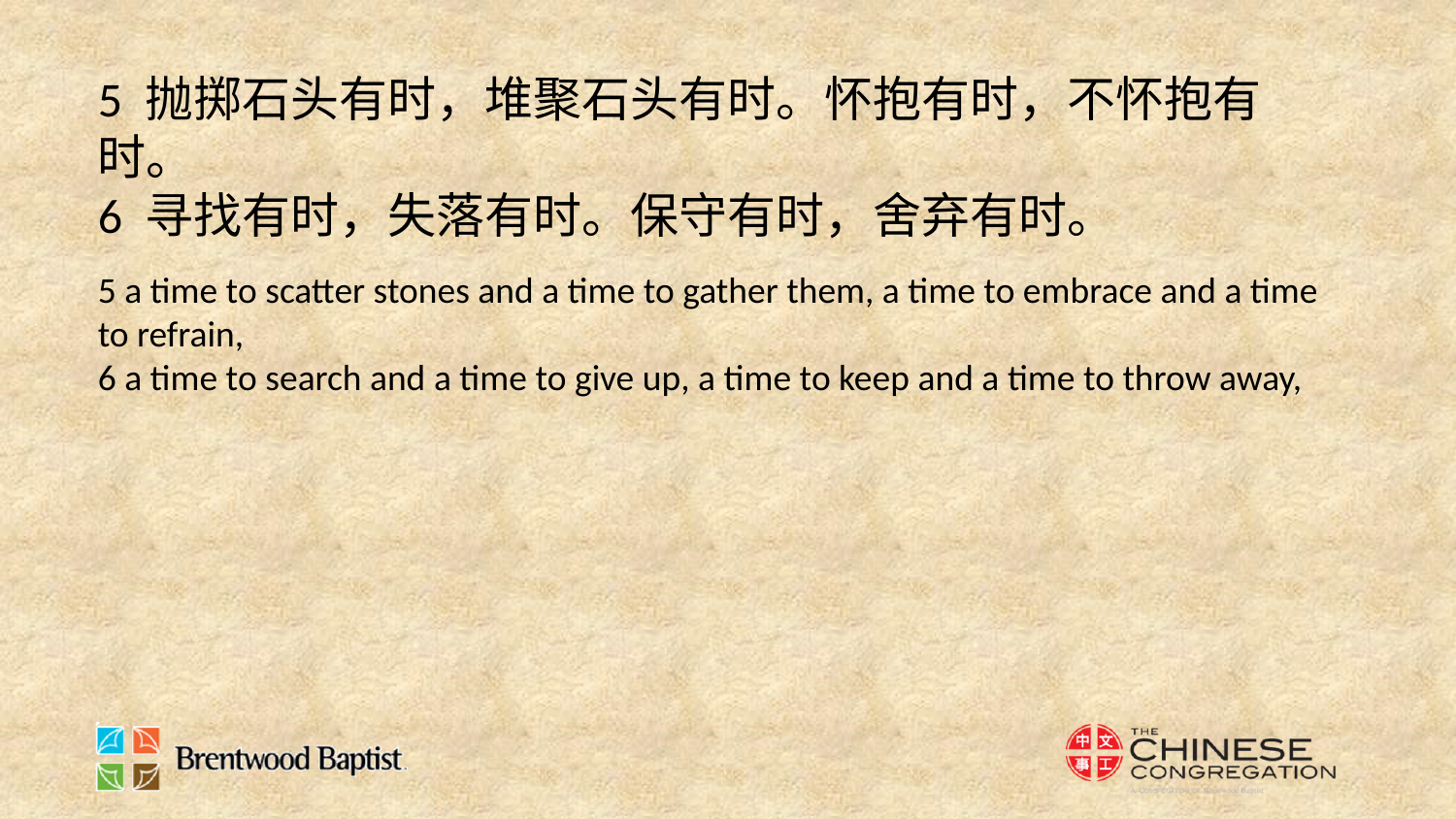

5 抛掷石头有时，堆聚石头有时。怀抱有时，不怀抱有时。
6 寻找有时，失落有时。保守有时，舍弃有时。

5 a time to scatter stones and a time to gather them, a time to embrace and a time to refrain,
6 a time to search and a time to give up, a time to keep and a time to throw away,